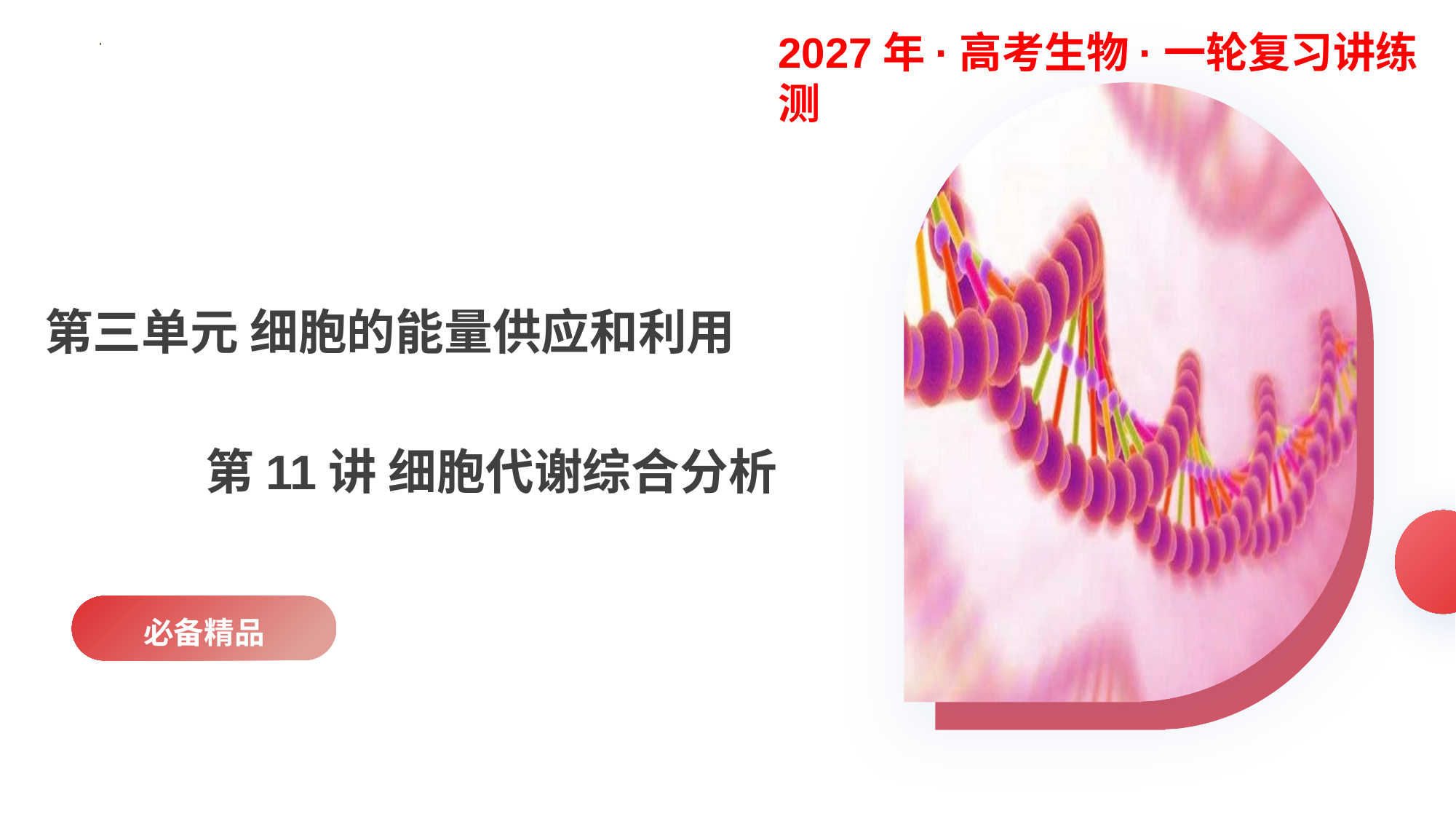

2027年·高考生物·一轮复习讲练测

第三单元 细胞的能量供应和利用

   第11讲 细胞代谢综合分析

必备精品